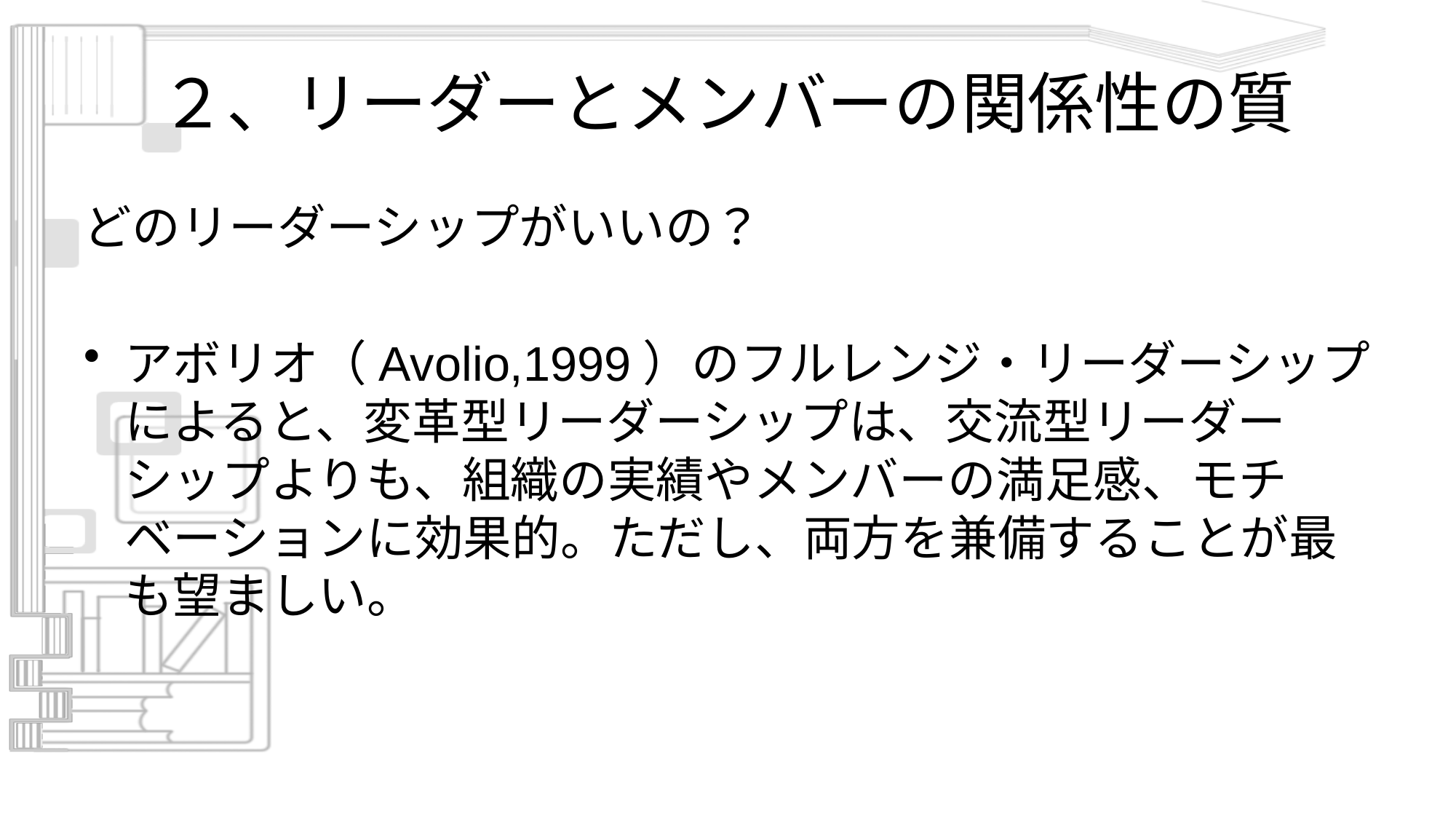

# ２、リーダーとメンバーの関係性の質
どのリーダーシップがいいの？

アボリオ（Avolio,1999）のフルレンジ・リーダーシップによると、変革型リーダーシップは、交流型リーダーシップよりも、組織の実績やメンバーの満足感、モチベーションに効果的。ただし、両方を兼備することが最も望ましい。